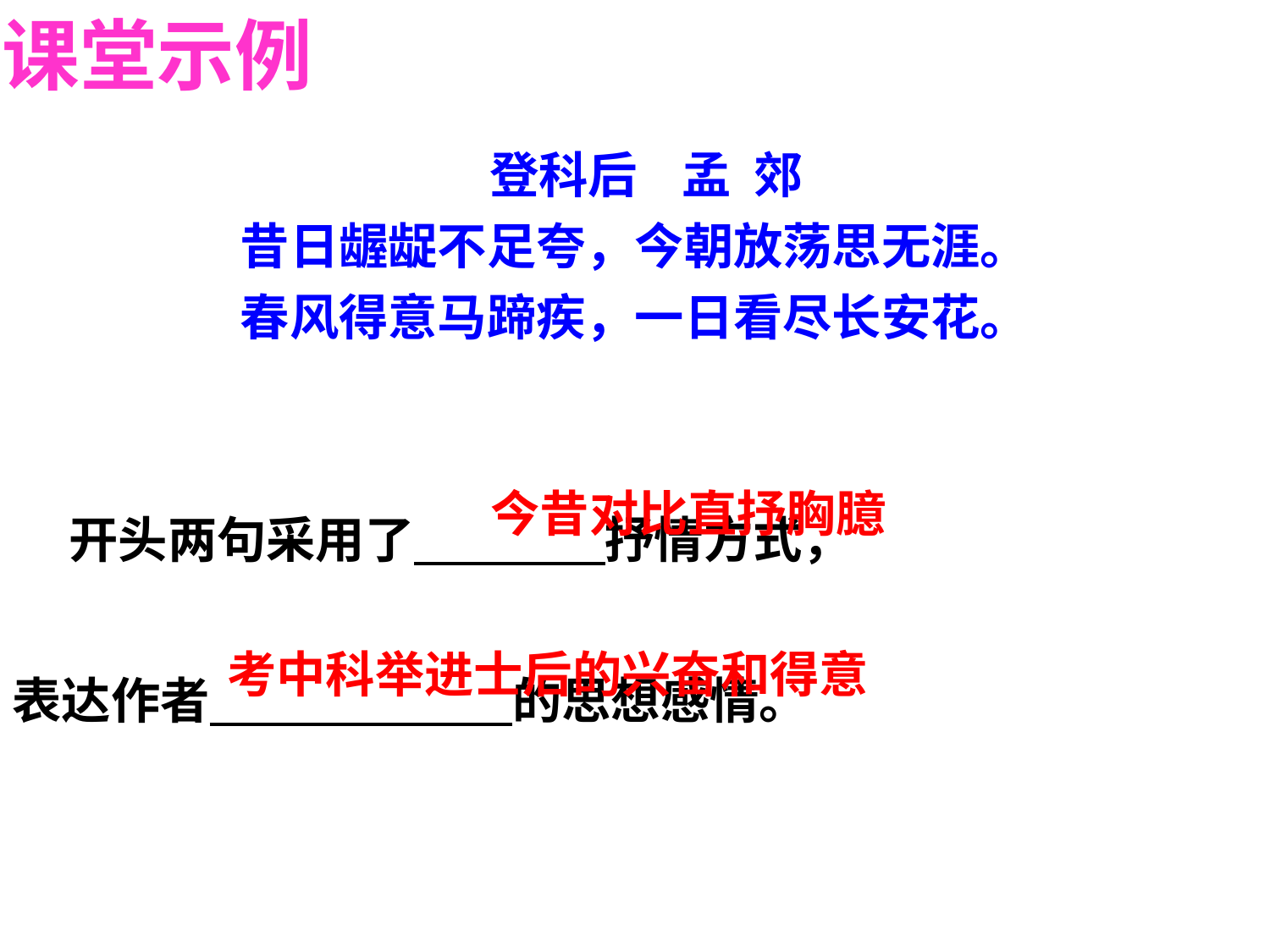

课堂示例
 登科后    孟  郊
昔日龌龊不足夸，今朝放荡思无涯。
春风得意马蹄疾，一日看尽长安花。

    开头两句采用了                 抒情方式，

表达作者                           的思想感情。

今昔对比直抒胸臆
考中科举进士后的兴奋和得意